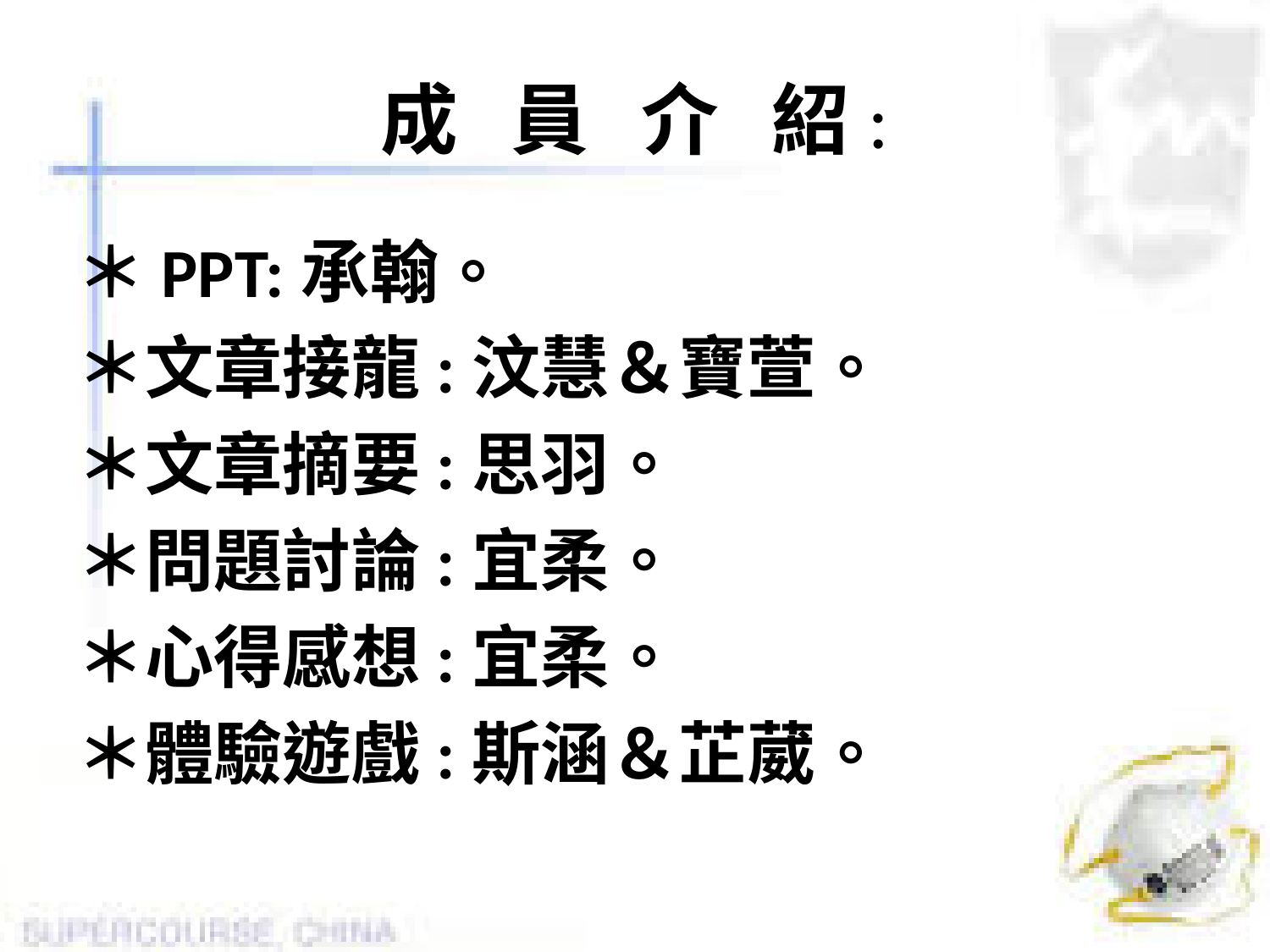

# 成   員   介   紹:
＊PPT:承翰。
＊文章接龍:汶慧＆寶萱。
＊文章摘要:思羽。
＊問題討論:宜柔。
＊心得感想:宜柔。
＊體驗遊戲:斯涵＆芷葳。